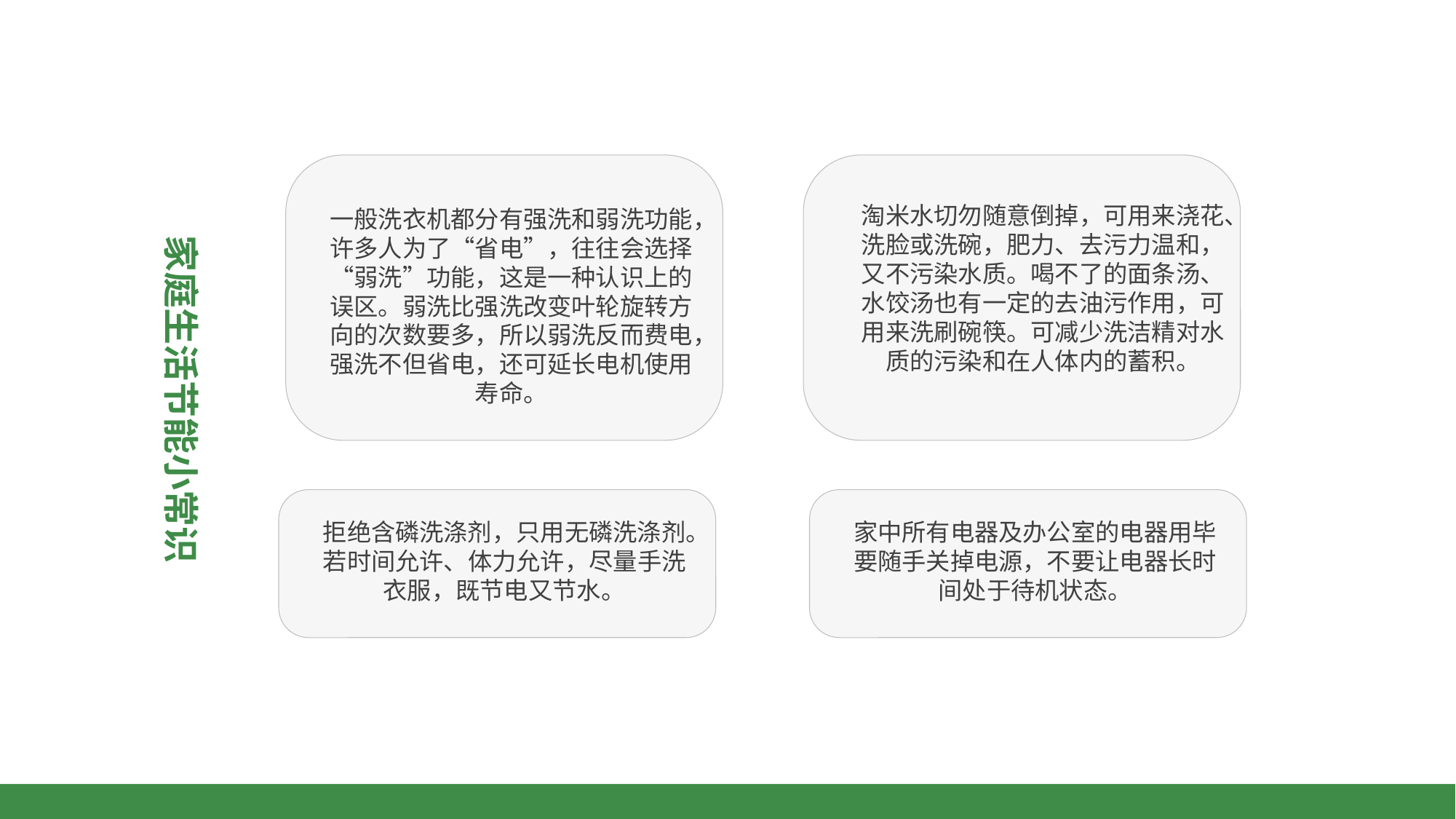

一般洗衣机都分有强洗和弱洗功能，许多人为了“省电”，往往会选择“弱洗”功能，这是一种认识上的误区。弱洗比强洗改变叶轮旋转方向的次数要多，所以弱洗反而费电，强洗不但省电，还可延长电机使用寿命。

淘米水切勿随意倒掉，可用来浇花、洗脸或洗碗，肥力、去污力温和，又不污染水质。喝不了的面条汤、水饺汤也有一定的去油污作用，可用来洗刷碗筷。可减少洗洁精对水质的污染和在人体内的蓄积。
家庭生活节能小常识

拒绝含磷洗涤剂，只用无磷洗涤剂。若时间允许、体力允许，尽量手洗衣服，既节电又节水。

家中所有电器及办公室的电器用毕要随手关掉电源，不要让电器长时间处于待机状态。